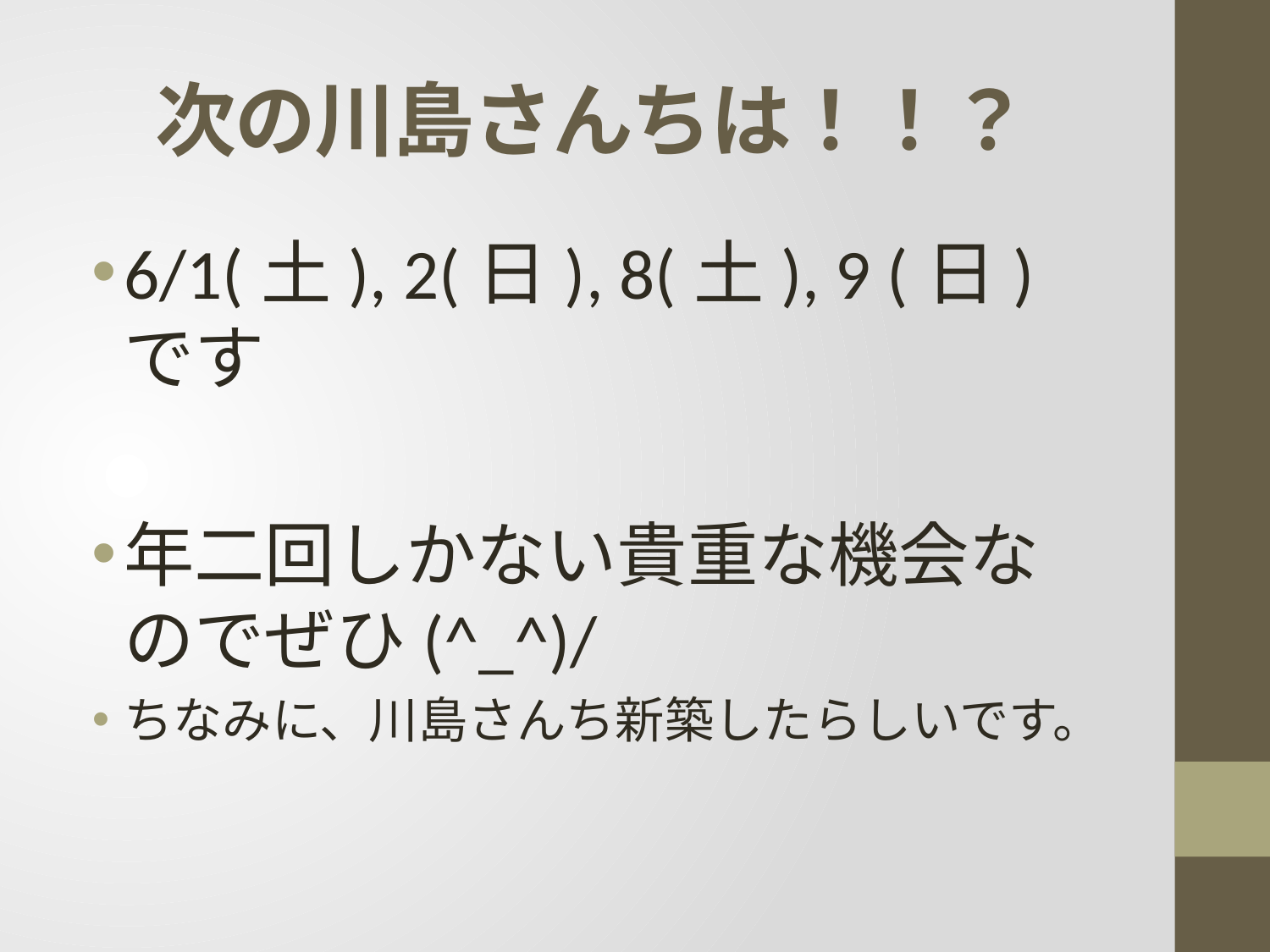

# 次の川島さんちは！！？
6/1(土), 2(日), 8(土), 9 (日)です

年二回しかない貴重な機会なのでぜひ(^_^)/
ちなみに、川島さんち新築したらしいです。